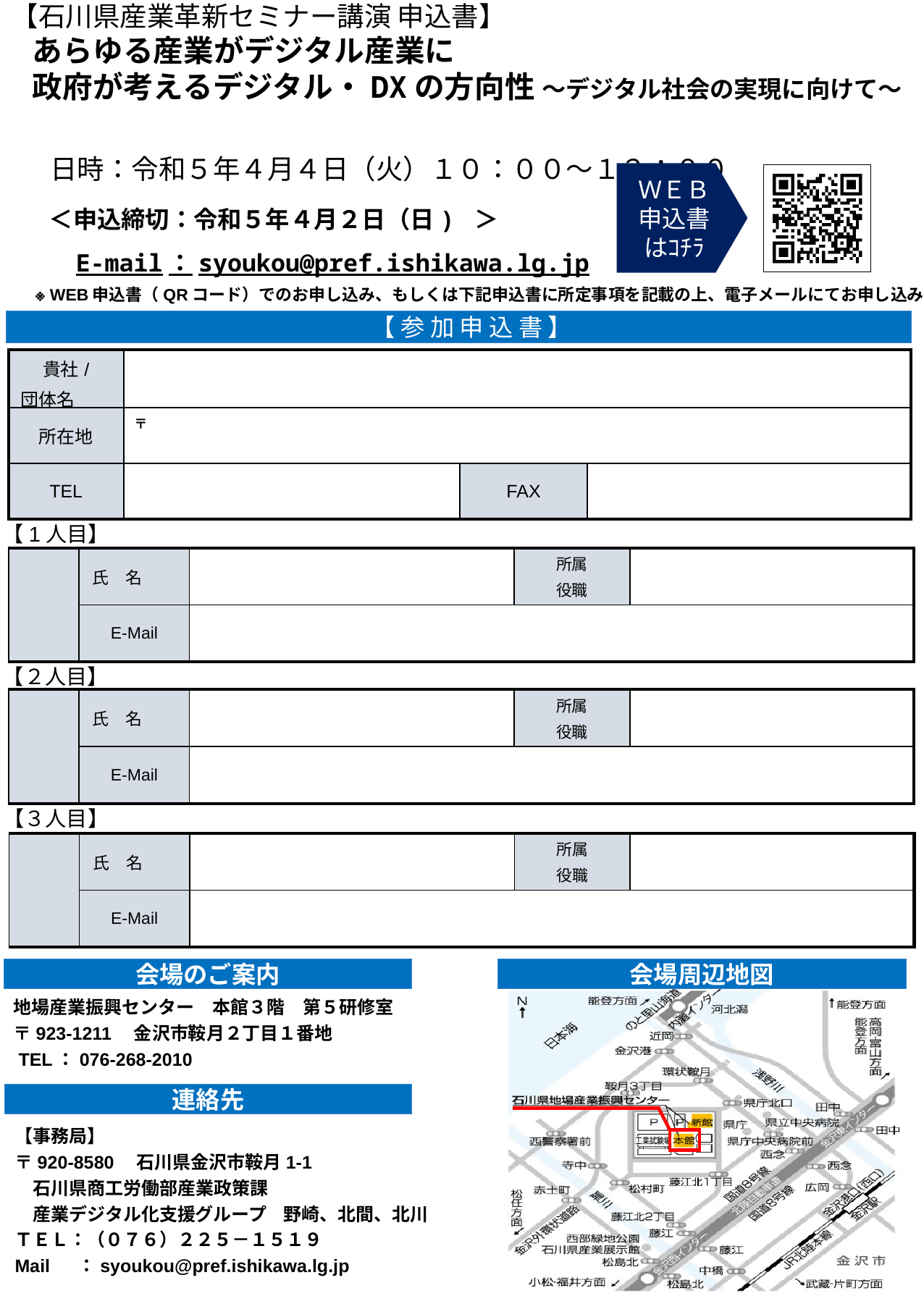

| 貴社/ 団体名 |  |  |  |
| --- | --- | --- | --- |
| 所在地 | 〒 |  |  |
| TEL |  | FAX |  |
【1人目】
|  | 氏　名 |  | 所属 役職 |  |
| --- | --- | --- | --- | --- |
|  | E-Mail |  |  |  |
【２人目】
|  | 氏　名 |  | 所属 役職 |  |
| --- | --- | --- | --- | --- |
|  | E-Mail |  |  |  |
【３人目】
|  | 氏　名 |  | 所属 役職 |  |
| --- | --- | --- | --- | --- |
|  | E-Mail |  |  |  |